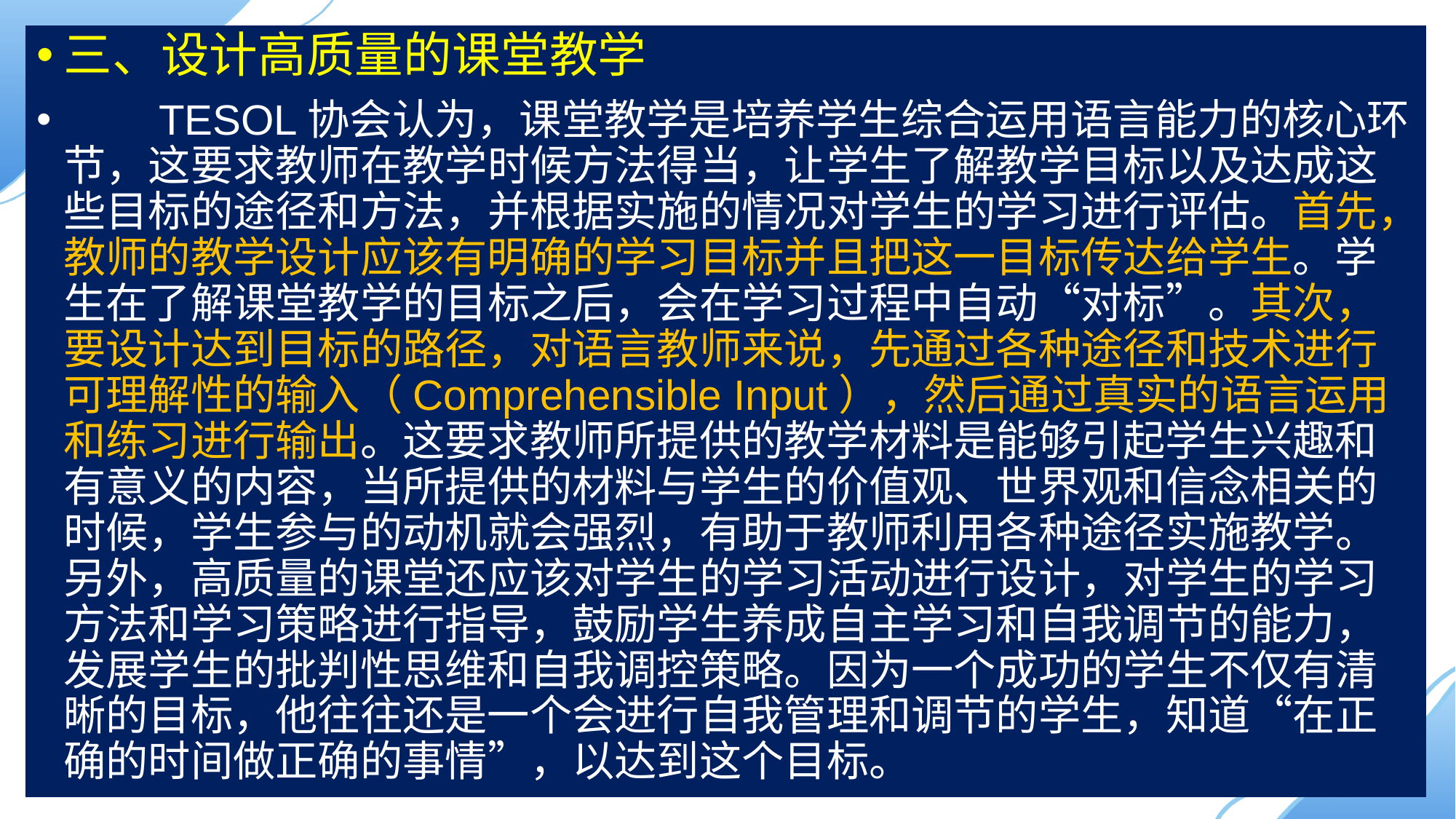

三、设计高质量的课堂教学
　　TESOL协会认为，课堂教学是培养学生综合运用语言能力的核心环节，这要求教师在教学时候方法得当，让学生了解教学目标以及达成这些目标的途径和方法，并根据实施的情况对学生的学习进行评估。首先，教师的教学设计应该有明确的学习目标并且把这一目标传达给学生。学生在了解课堂教学的目标之后，会在学习过程中自动“对标”。其次，要设计达到目标的路径，对语言教师来说，先通过各种途径和技术进行可理解性的输入（Comprehensible Input），然后通过真实的语言运用和练习进行输出。这要求教师所提供的教学材料是能够引起学生兴趣和有意义的内容，当所提供的材料与学生的价值观、世界观和信念相关的时候，学生参与的动机就会强烈，有助于教师利用各种途径实施教学。另外，高质量的课堂还应该对学生的学习活动进行设计，对学生的学习方法和学习策略进行指导，鼓励学生养成自主学习和自我调节的能力，发展学生的批判性思维和自我调控策略。因为一个成功的学生不仅有清晰的目标，他往往还是一个会进行自我管理和调节的学生，知道“在正确的时间做正确的事情”，以达到这个目标。